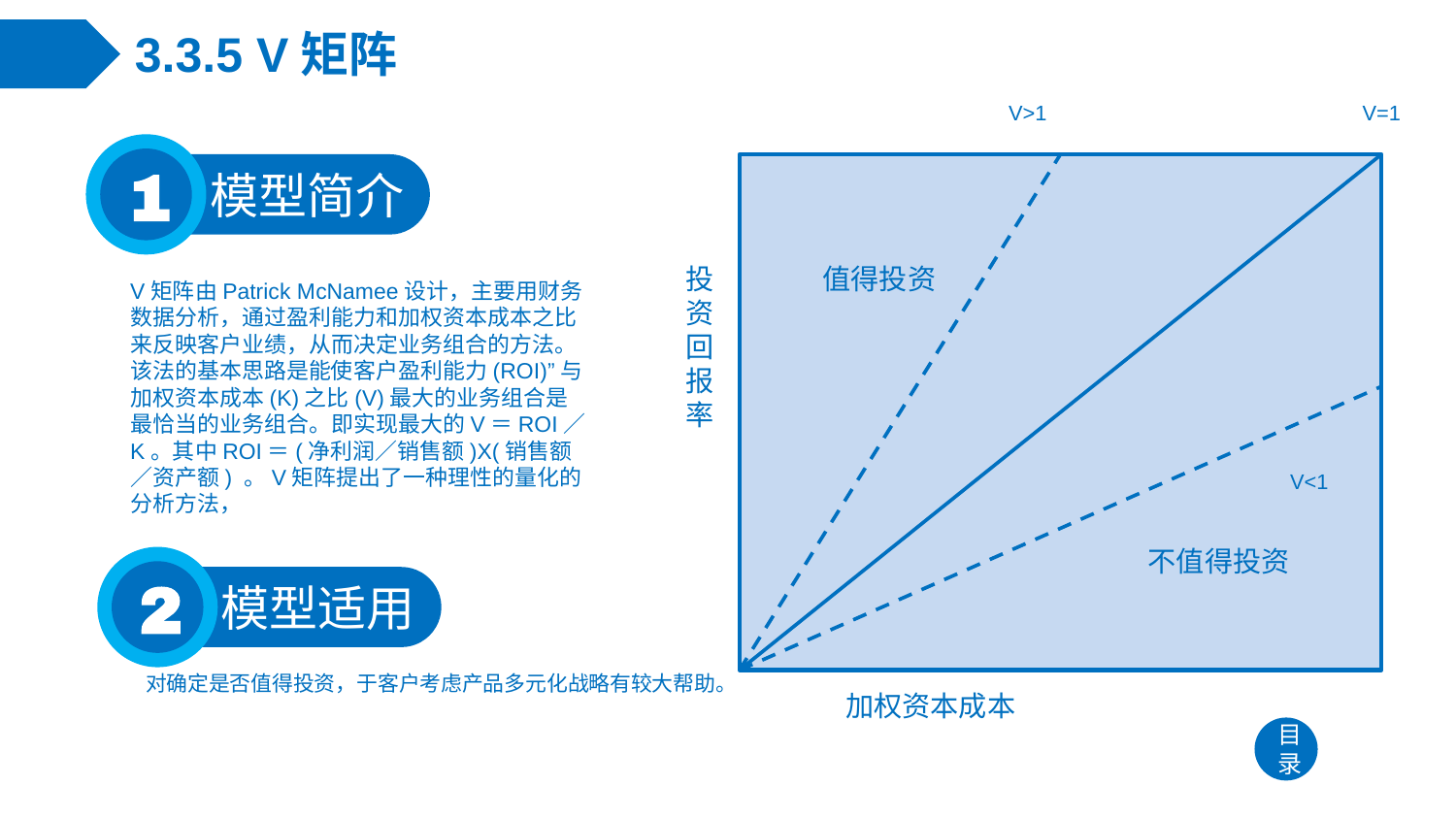

# 3.3.5 V矩阵
V>1
V=1

投资回报率
值得投资
V<1
不值得投资
加权资本成本

1
模型简介
V矩阵由Patrick McNamee设计，主要用财务数据分析，通过盈利能力和加权资本成本之比来反映客户业绩，从而决定业务组合的方法。该法的基本思路是能使客户盈利能力(ROI)”与加权资本成本(K)之比(V)最大的业务组合是最恰当的业务组合。即实现最大的V＝ROI／K。其中ROI＝(净利润／销售额)X(销售额／资产额) 。V矩阵提出了一种理性的量化的分析方法，

2
模型适用
对确定是否值得投资，于客户考虑产品多元化战略有较大帮助。
目录